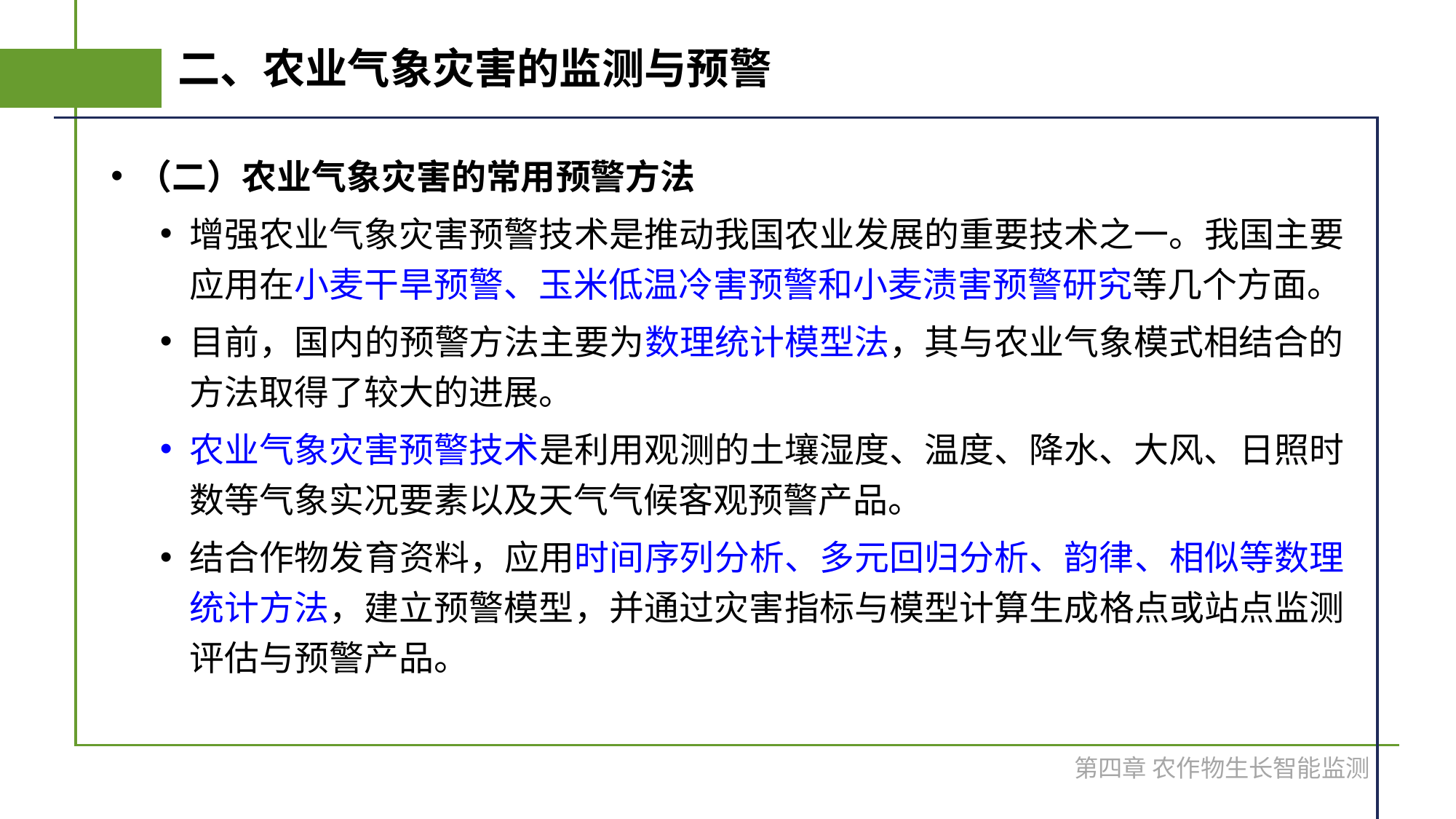

# 二、农业气象灾害的监测与预警
（二）农业气象灾害的常用预警方法
增强农业气象灾害预警技术是推动我国农业发展的重要技术之一。我国主要应用在小麦干旱预警、玉米低温冷害预警和小麦渍害预警研究等几个方面。
目前，国内的预警方法主要为数理统计模型法，其与农业气象模式相结合的方法取得了较大的进展。
农业气象灾害预警技术是利用观测的土壤湿度、温度、降水、大风、日照时数等气象实况要素以及天气气候客观预警产品。
结合作物发育资料，应用时间序列分析、多元回归分析、韵律、相似等数理统计方法，建立预警模型，并通过灾害指标与模型计算生成格点或站点监测评估与预警产品。
第四章 农作物生长智能监测